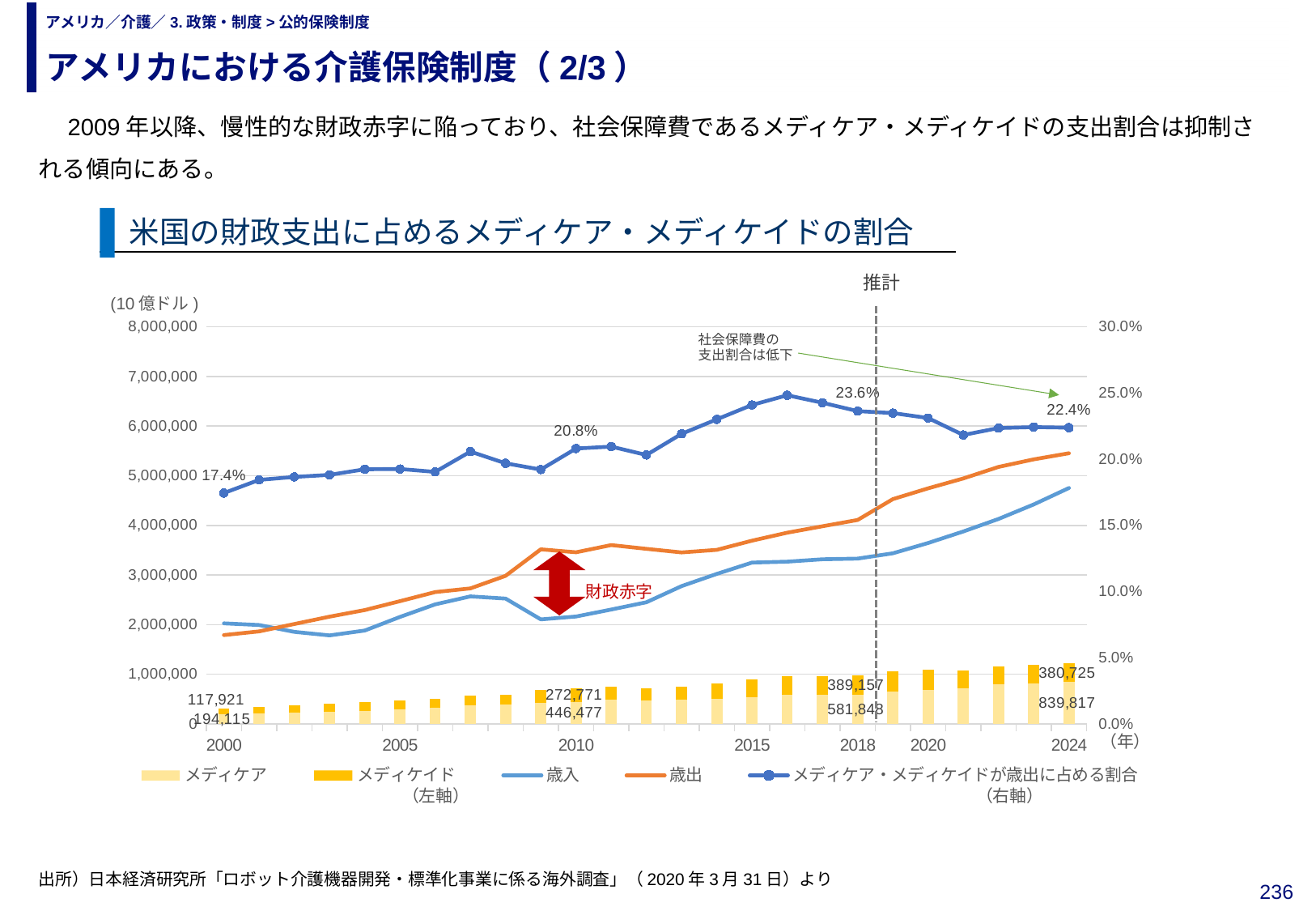

アメリカにおける介護保険制度（2/3）
# アメリカ／介護／3.政策・制度>公的保険制度
　2009年以降、慢性的な財政赤字に陥っており、社会保障費であるメディケア・メディケイドの支出割合は抑制される傾向にある。
米国の財政支出に占めるメディケア・メディケイドの割合

推計
(10億ドル)

### Chart

| Category | メディケア | メディケイド | 歳入 | 歳出 |  |
|---|---|---|---|---|---|
| 2000 | 194115.0 | 117921.0 | 2025191.0 | 1788950.0 | 0.17442410352441376 |
|  | 214061.0 | 129374.0 | 1991082.0 | 1862846.0 | 0.18436038191025989 |
|  | 227699.0 | 147512.0 | 1853136.0 | 2010894.0 | 0.18658914890590952 |
|  | 245709.0 | 160693.0 | 1782314.0 | 2159899.0 | 0.1881578721968018 |
|  | 264890.0 | 176231.0 | 1880114.0 | 2292841.0 | 0.19239057570934923 |
| 2005 | 294334.0 | 181720.0 | 2153611.0 | 2471957.0 | 0.19258182889103653 |
|  | 324879.0 | 180625.0 | 2406869.0 | 2655050.0 | 0.19039340125421367 |
|  | 370775.0 | 190624.0 | 2567985.0 | 2728686.0 | 0.20573968569487291 |
|  | 385817.0 | 201426.0 | 2523991.0 | 2982544.0 | 0.19689332328374703 |
|  | 425095.0 | 250924.0 | 2104989.0 | 3517677.0 | 0.19217767862143112 |
| 2010 | 446477.0 | 272771.0 | 2162706.0 | 3457079.0 | 0.2080507850702862 |
|  | 479923.0 | 274964.0 | 2303466.0 | 3603065.0 | 0.20951245675556782 |
|  | 466018.0 | 250534.0 | 2449990.0 | 3526563.0 | 0.2031870691094984 |
|  | 491809.0 | 265392.0 | 2775106.0 | 3454881.0 | 0.21916847497786465 |
|  | 505303.0 | 301472.0 | 3021491.0 | 3506284.0 | 0.23009402546969954 |
| 2015 | 539873.0 | 349762.0 | 3249887.0 | 3691847.0 | 0.24097287888690946 |
|  | 588361.0 | 368280.0 | 3267961.0 | 3852612.0 | 0.24830971818599953 |
|  | 591401.0 | 374682.0 | 3316182.0 | 3981628.0 | 0.24263517335120208 |
| 2018 | 581848.0 | 389157.0 | 3329904.0 | 4109042.0 | 0.23630933925717965 |
|  | 644879.0 | 418681.0 | 3437656.0 | 4529188.0 | 0.23482354894519725 |
| 2020 | 678560.0 | 418151.0 | 3644772.0 | 4745573.0 | 0.23110191329898414 |
|  | 711071.0 | 368390.0 | 3876864.0 | 4945201.0 | 0.21828455506661915 |
|  | 799939.0 | 357307.0 | 4128632.0 | 5177477.0 | 0.22351543039206162 |
|  | 821791.0 | 373545.0 | 4421452.0 | 5330085.0 | 0.22426208962896463 |
| 2024 | 839817.0 | 380725.0 | 4752521.0 | 5452986.0 | 0.22383002633786334 |
社会保障費の
支出割合は低下

財政赤字
（年）
（左軸）
（右軸）
出所）日本経済研究所「ロボット介護機器開発・標準化事業に係る海外調査」（2020年3月31日）より